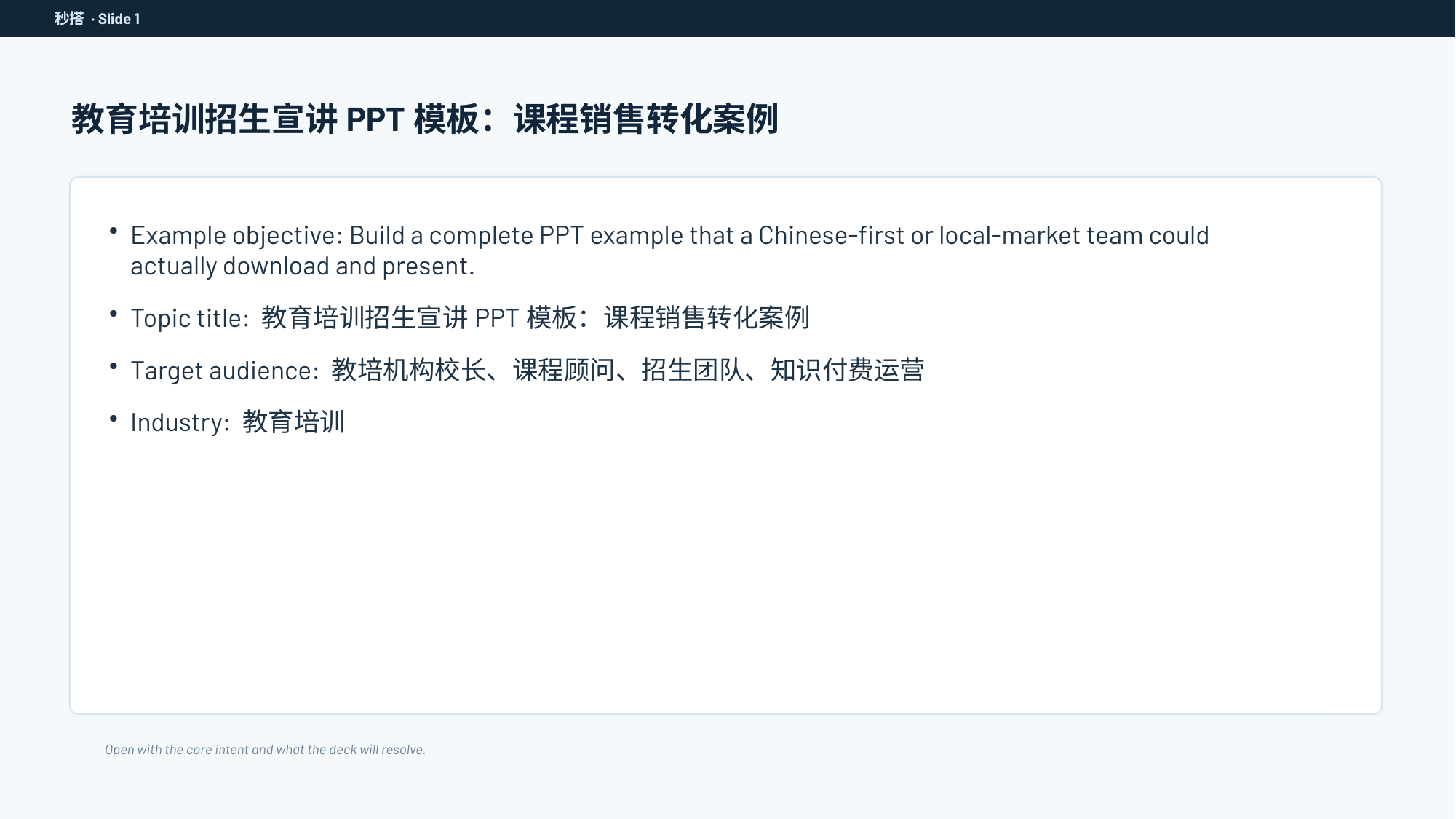

秒搭 · Slide 1
教育培训招生宣讲PPT模板：课程销售转化案例

Example objective: Build a complete PPT example that a Chinese-first or local-market team could actually download and present.
Topic title: 教育培训招生宣讲PPT模板：课程销售转化案例
Target audience: 教培机构校长、课程顾问、招生团队、知识付费运营
Industry: 教育培训
Open with the core intent and what the deck will resolve.